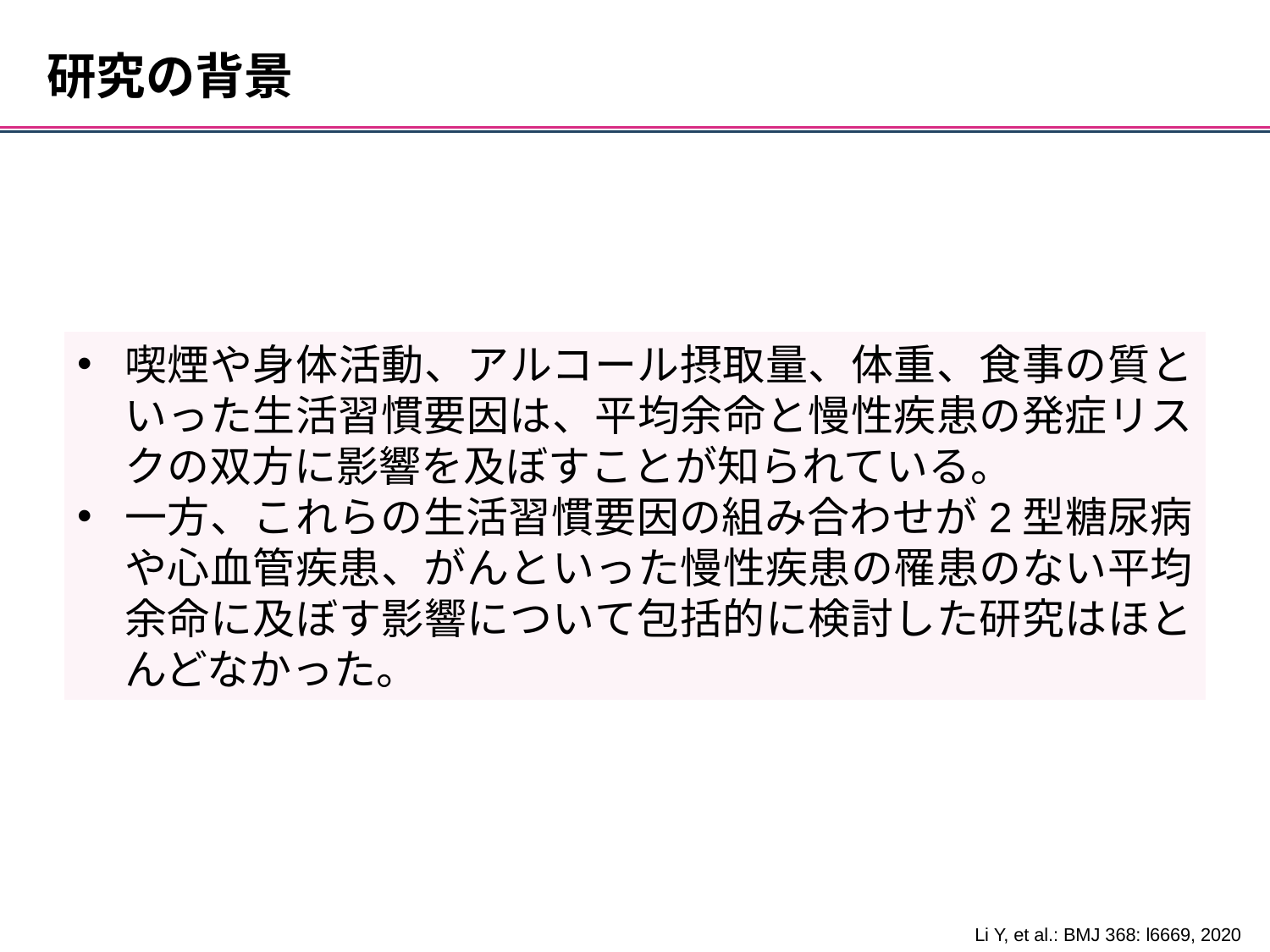

研究の背景
喫煙や身体活動、アルコール摂取量、体重、食事の質といった生活習慣要因は、平均余命と慢性疾患の発症リスクの双方に影響を及ぼすことが知られている。
一方、これらの生活習慣要因の組み合わせが2型糖尿病や心血管疾患、がんといった慢性疾患の罹患のない平均余命に及ぼす影響について包括的に検討した研究はほとんどなかった。
Li Y, et al.: BMJ 368: l6669, 2020